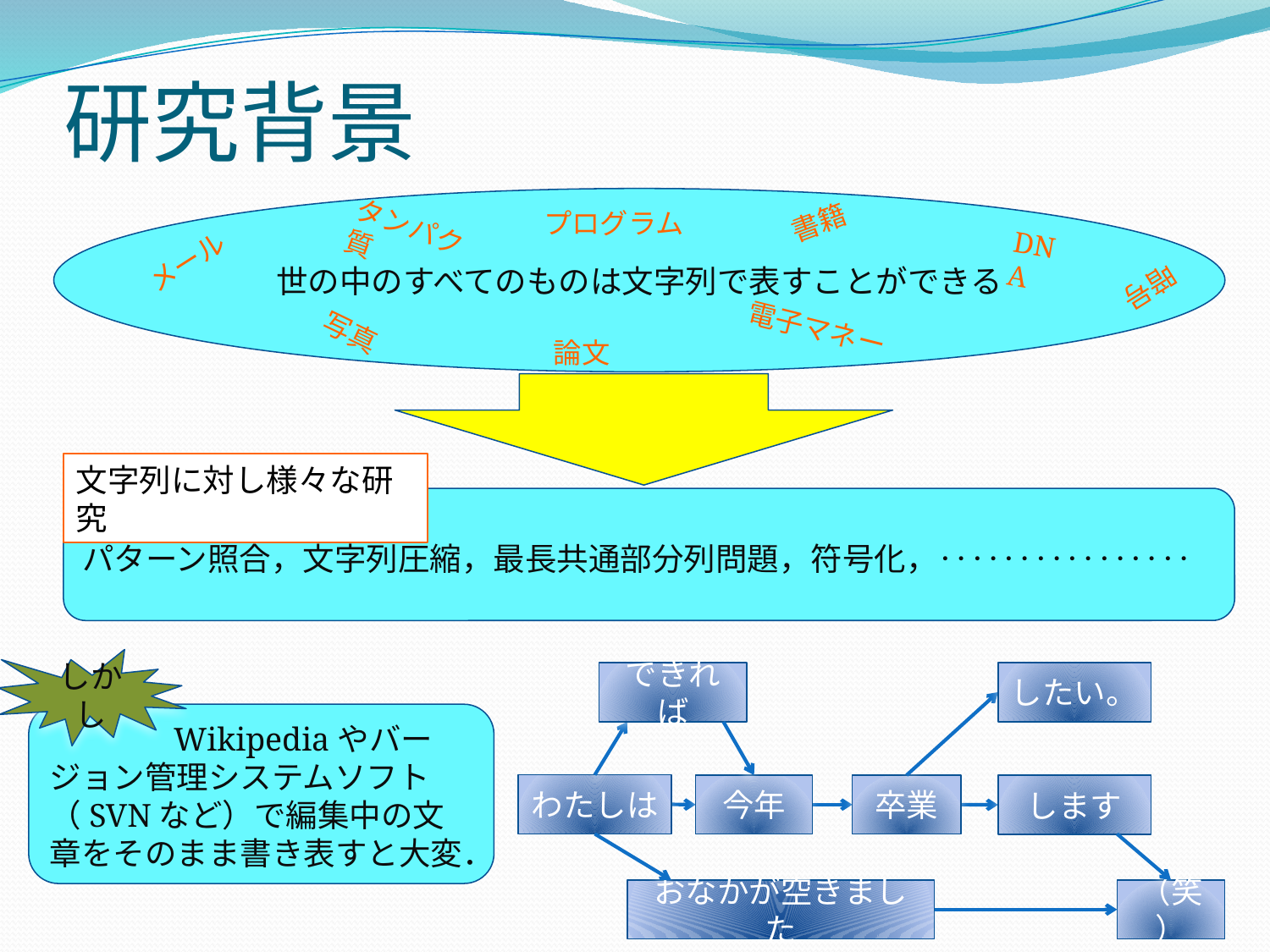

# 研究背景
世の中のすべてのものは文字列で表すことができる
書籍
プログラム
タンパク質
DNA
メール
暗号
電子マネー
写真
論文

文字列に対し様々な研究

パターン照合，文字列圧縮，最長共通部分列問題，符号化，‥‥‥‥‥‥‥‥
しかし
               Wikipediaやバージョン管理システムソフト（SVNなど）で編集中の文章をそのまま書き表すと大変．

できれば
したい。
わたしは
今年
卒業
します
おなかが空きました
（笑）